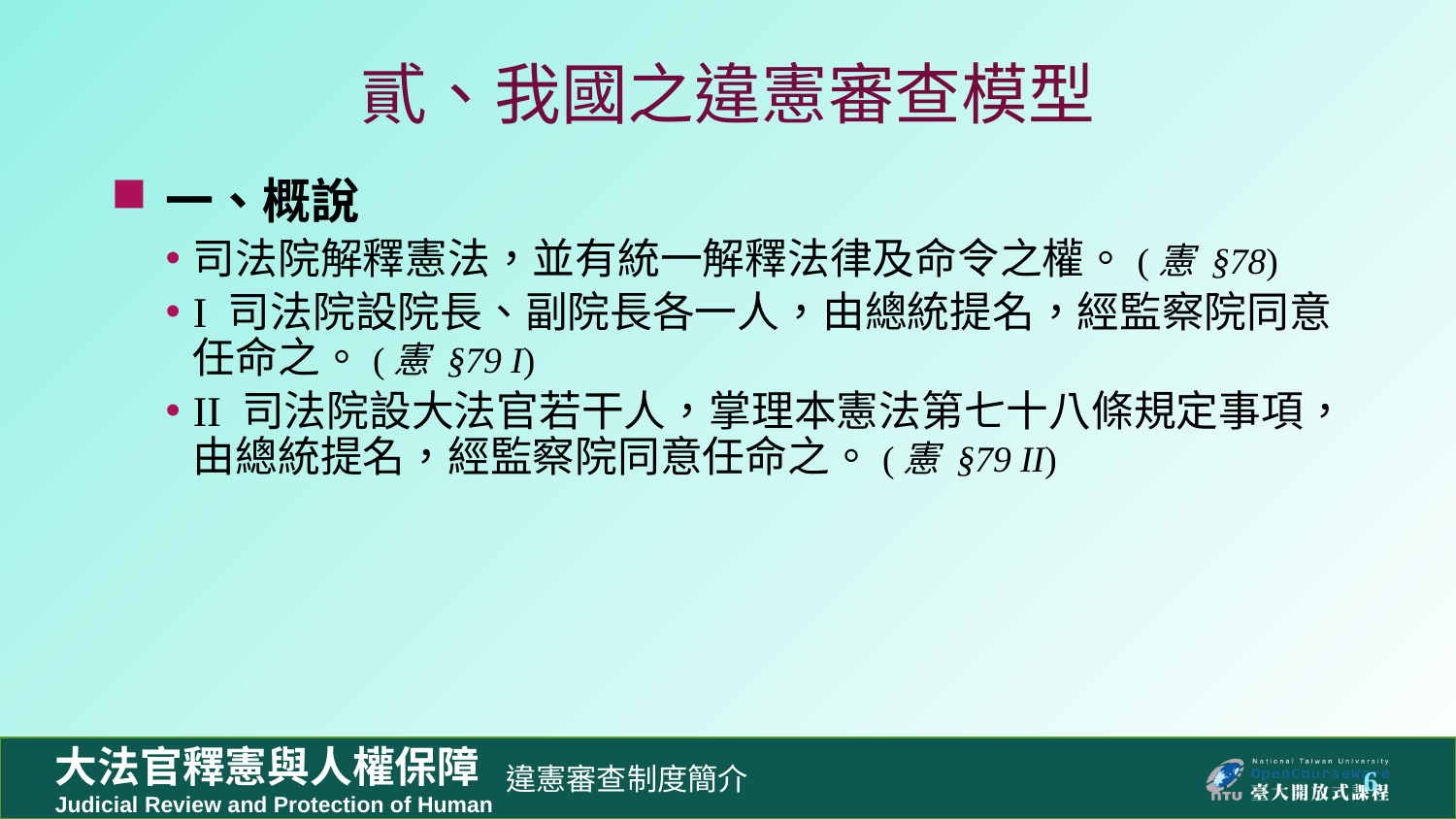

# 貳、我國之違憲審查模型
一、概說
司法院解釋憲法，並有統一解釋法律及命令之權。(憲 §78)
I 司法院設院長、副院長各一人，由總統提名，經監察院同意任命之。(憲 §79 I)
II 司法院設大法官若干人，掌理本憲法第七十八條規定事項，由總統提名，經監察院同意任命之。(憲 §79 II)